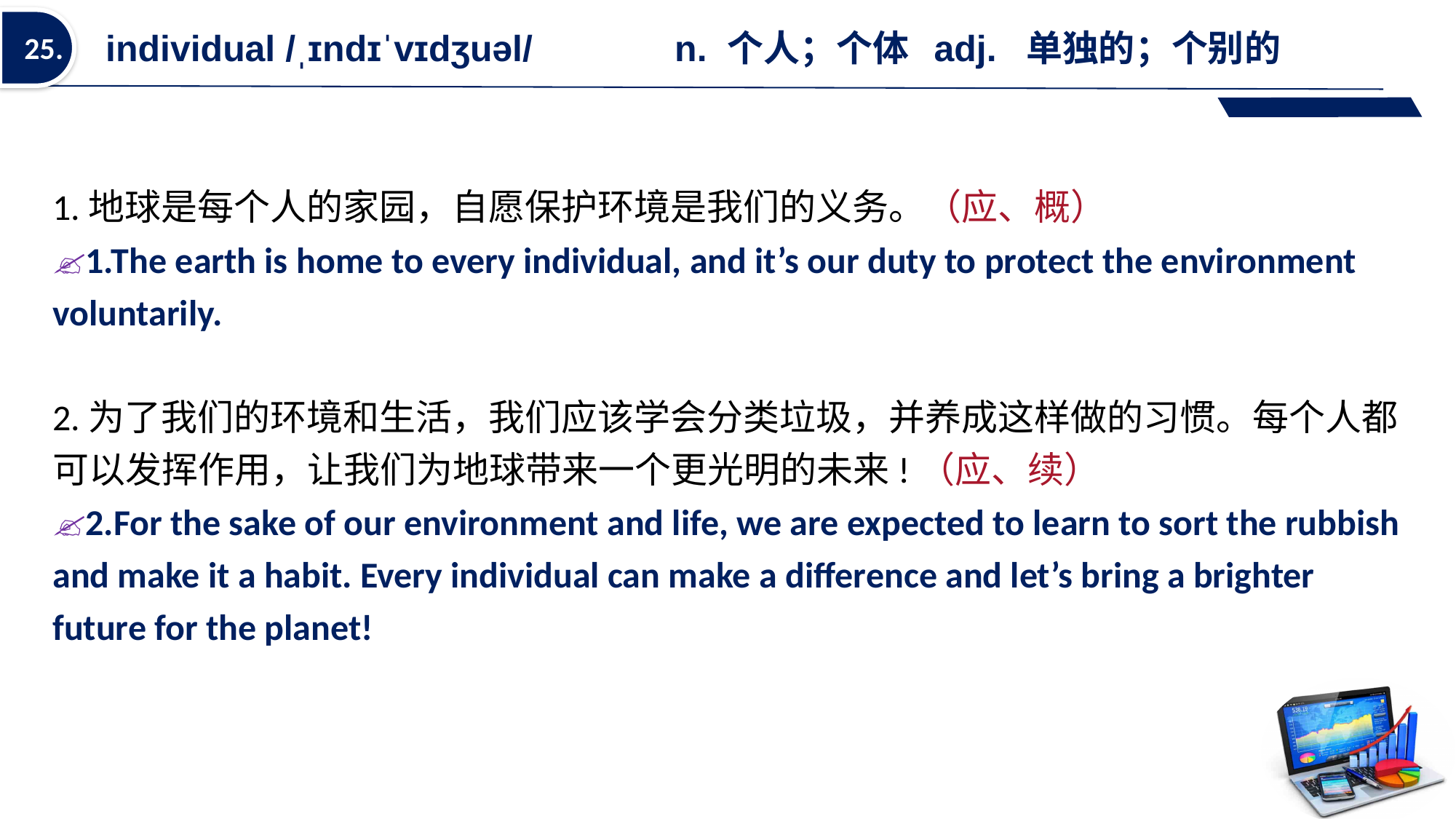

individual /ˌɪndɪˈvɪdʒuəl/              n. 个人；个体  adj.  单独的；个别的

25.
1.地球是每个人的家园，自愿保护环境是我们的义务。（应、概）
✍1.The earth is home to every individual, and it’s our duty to protect the environment voluntarily.

2.为了我们的环境和生活，我们应该学会分类垃圾，并养成这样做的习惯。每个人都可以发挥作用，让我们为地球带来一个更光明的未来!（应、续）
✍2.For the sake of our environment and life, we are expected to learn to sort the rubbish and make it a habit. Every individual can make a difference and let’s bring a brighter future for the planet!